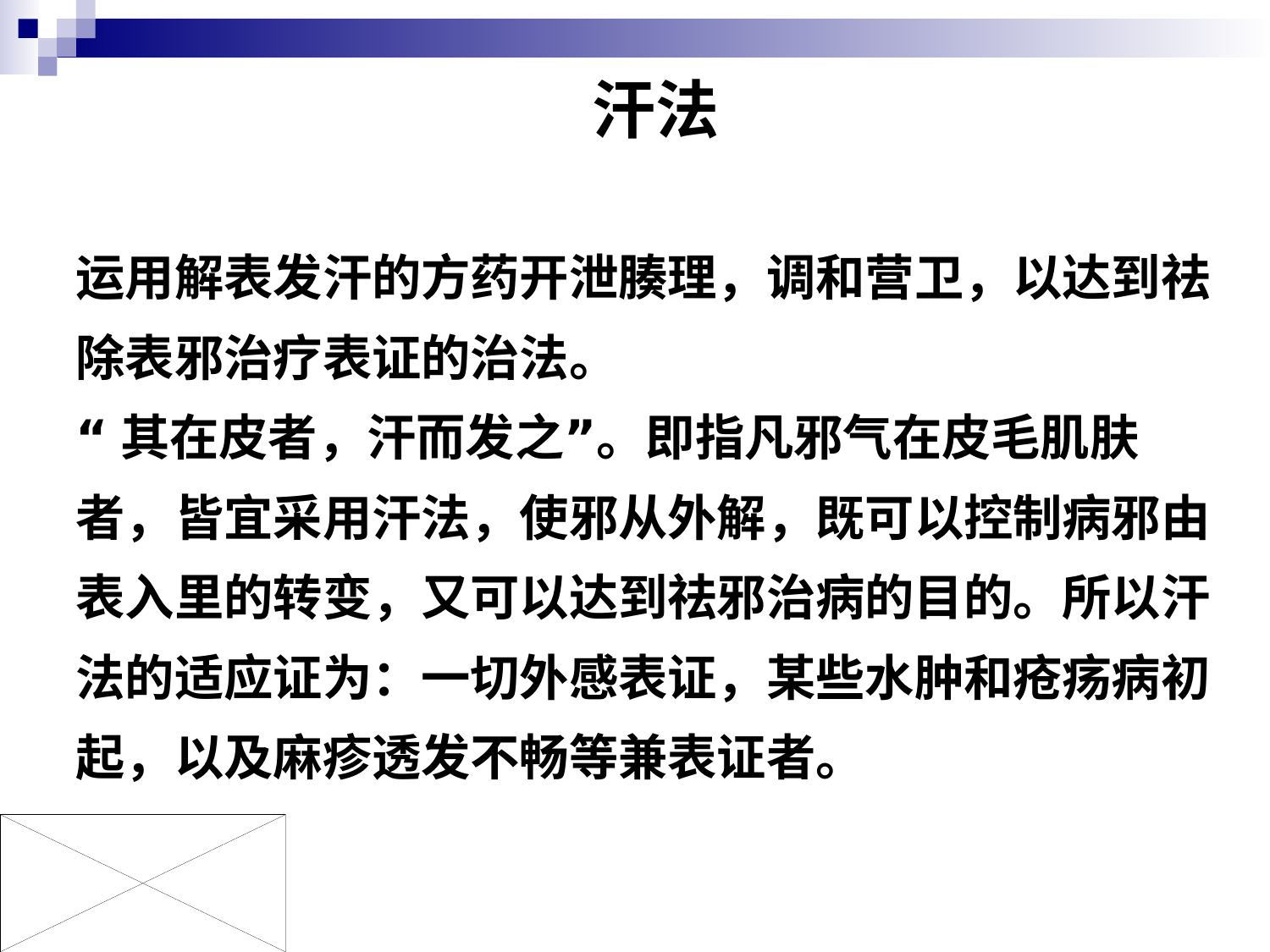

汗法

运用解表发汗的方药开泄腠理，调和营卫，以达到祛除表邪治疗表证的治法。
“其在皮者，汗而发之”。即指凡邪气在皮毛肌肤者，皆宜采用汗法，使邪从外解，既可以控制病邪由表入里的转变，又可以达到祛邪治病的目的。所以汗法的适应证为：一切外感表证，某些水肿和疮疡病初起，以及麻疹透发不畅等兼表证者。